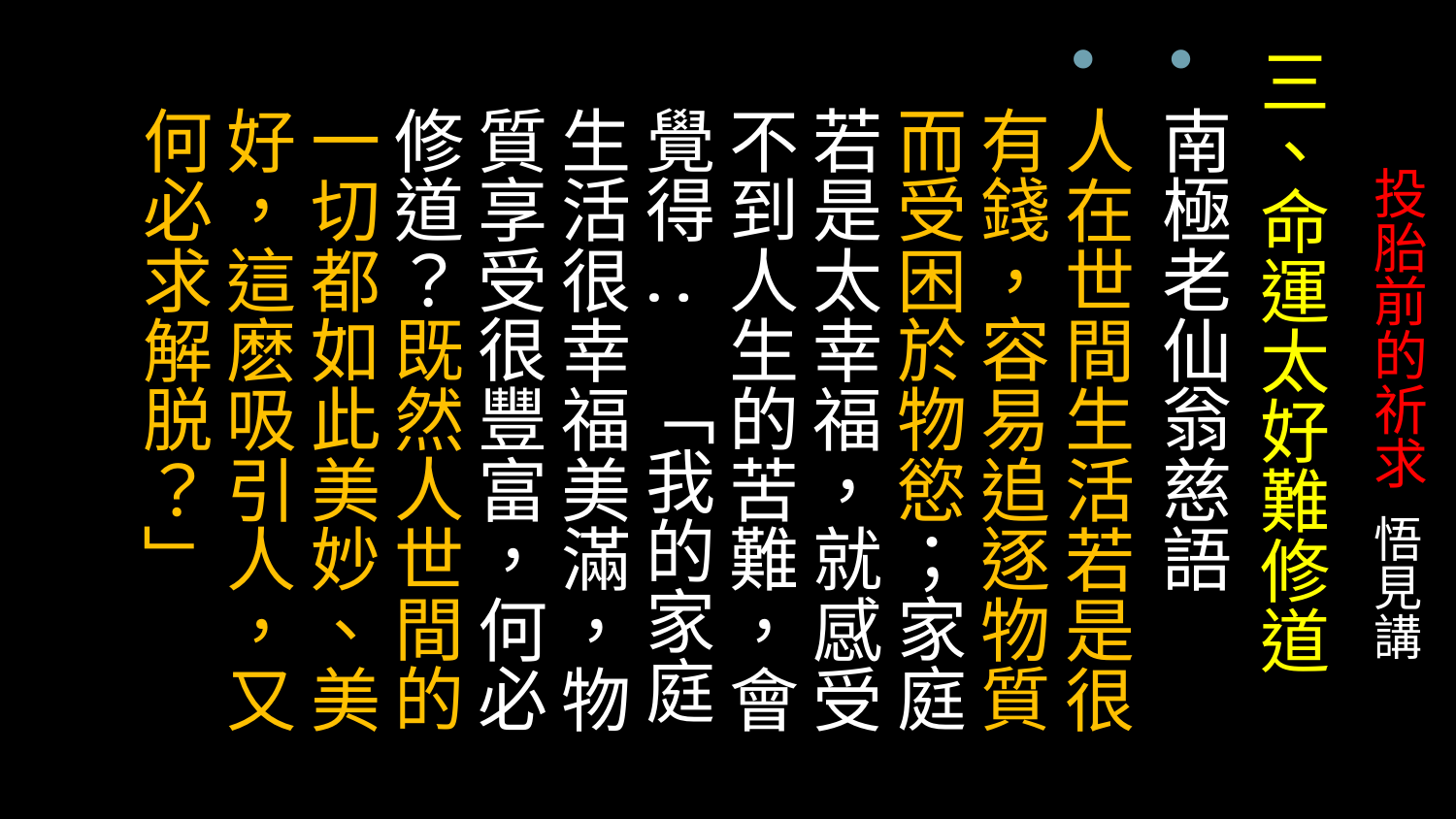

三、命運太好難修道
南極老仙翁慈語
人在世間生活若是很有錢，容易追逐物質而受困於物慾；家庭若是太幸福，就感受不到人生的苦難，會覺得 : 「我的家庭生活很幸福美滿，物質享受很豐富，何必修道？既然人世間的一切都如此美妙、美好，這麽吸引人，又何必求解脱？」

# 投胎前的祈求  悟見講